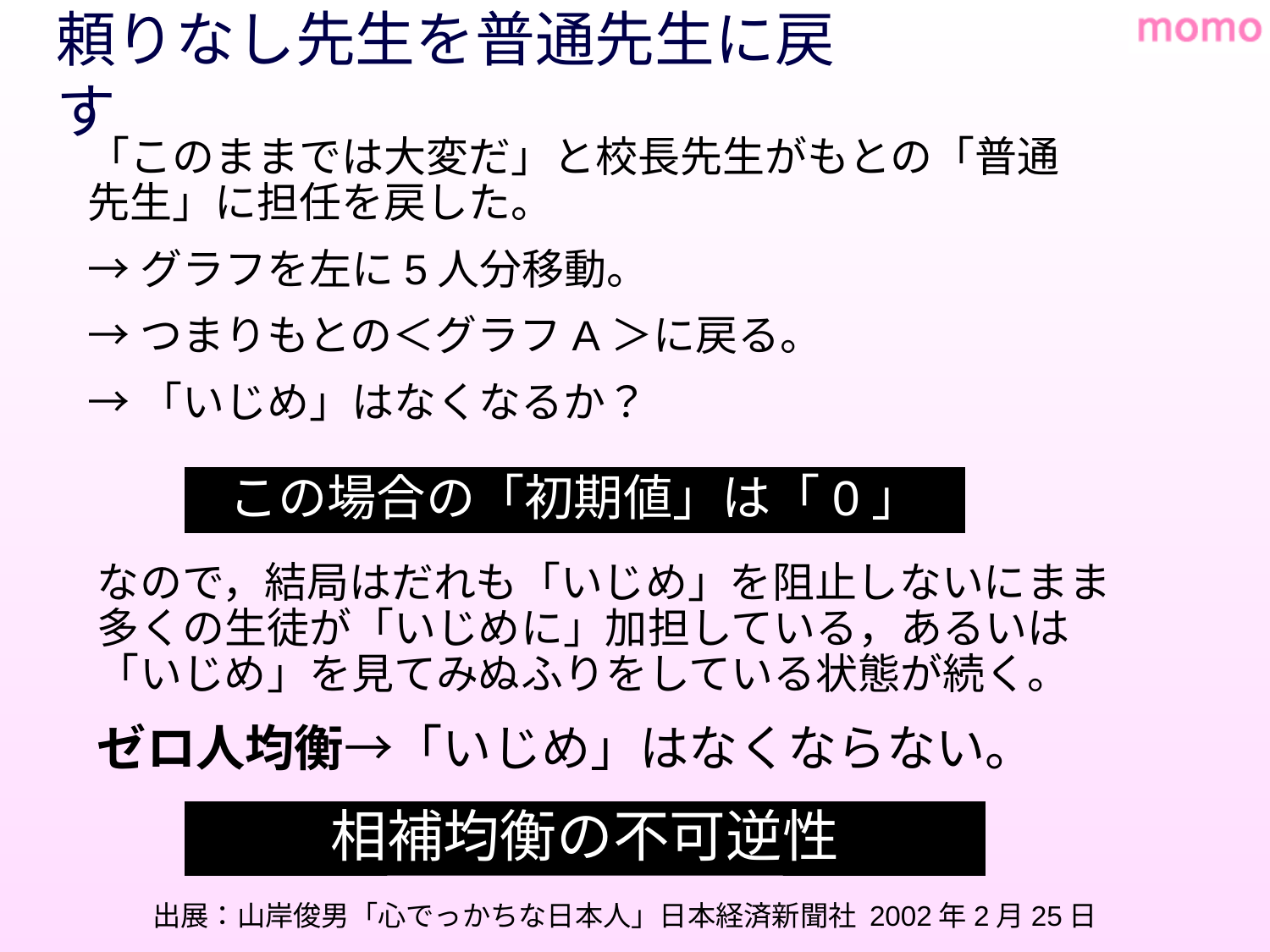

# 頼りなし先生を普通先生に戻す
「このままでは大変だ」と校長先生がもとの「普通先生」に担任を戻した。
→グラフを左に5人分移動。
→つまりもとの＜グラフA＞に戻る。
→「いじめ」はなくなるか？
この場合の「初期値」は「0」
なので，結局はだれも「いじめ」を阻止しないにまま多くの生徒が「いじめに」加担している，あるいは「いじめ」を見てみぬふりをしている状態が続く。
ゼロ人均衡→「いじめ」はなくならない。
相補均衡の不可逆性
出展：山岸俊男「心でっかちな日本人」日本経済新聞社 2002年2月25日